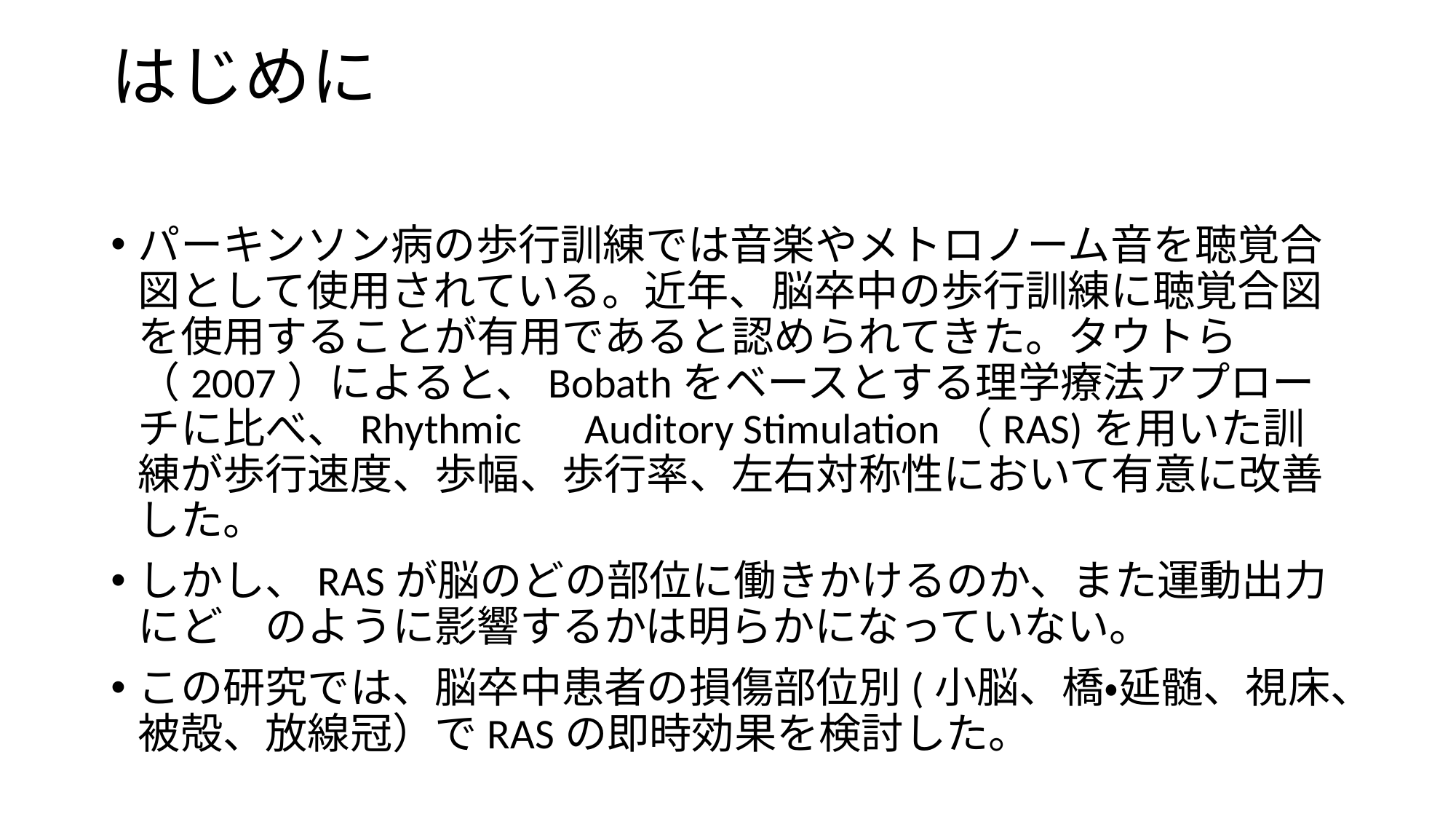

# はじめに
パーキンソン病の歩行訓練では音楽やメトロノーム音を聴覚合図として使用されている。近年、脳卒中の歩行訓練に聴覚合図を使用することが有用であると認められてきた。タウトら（2007）によると、Bobathをベースとする理学療法アプローチに比べ、Rhythmic　Auditory Stimulation（RAS)を用いた訓練が歩行速度、歩幅、歩行率、左右対称性において有意に改善した。
しかし、RASが脳のどの部位に働きかけるのか、また運動出力にど　のように影響するかは明らかになっていない。
この研究では、脳卒中患者の損傷部位別(小脳、橋・延髄、視床、被殻、放線冠）でRASの即時効果を検討した。